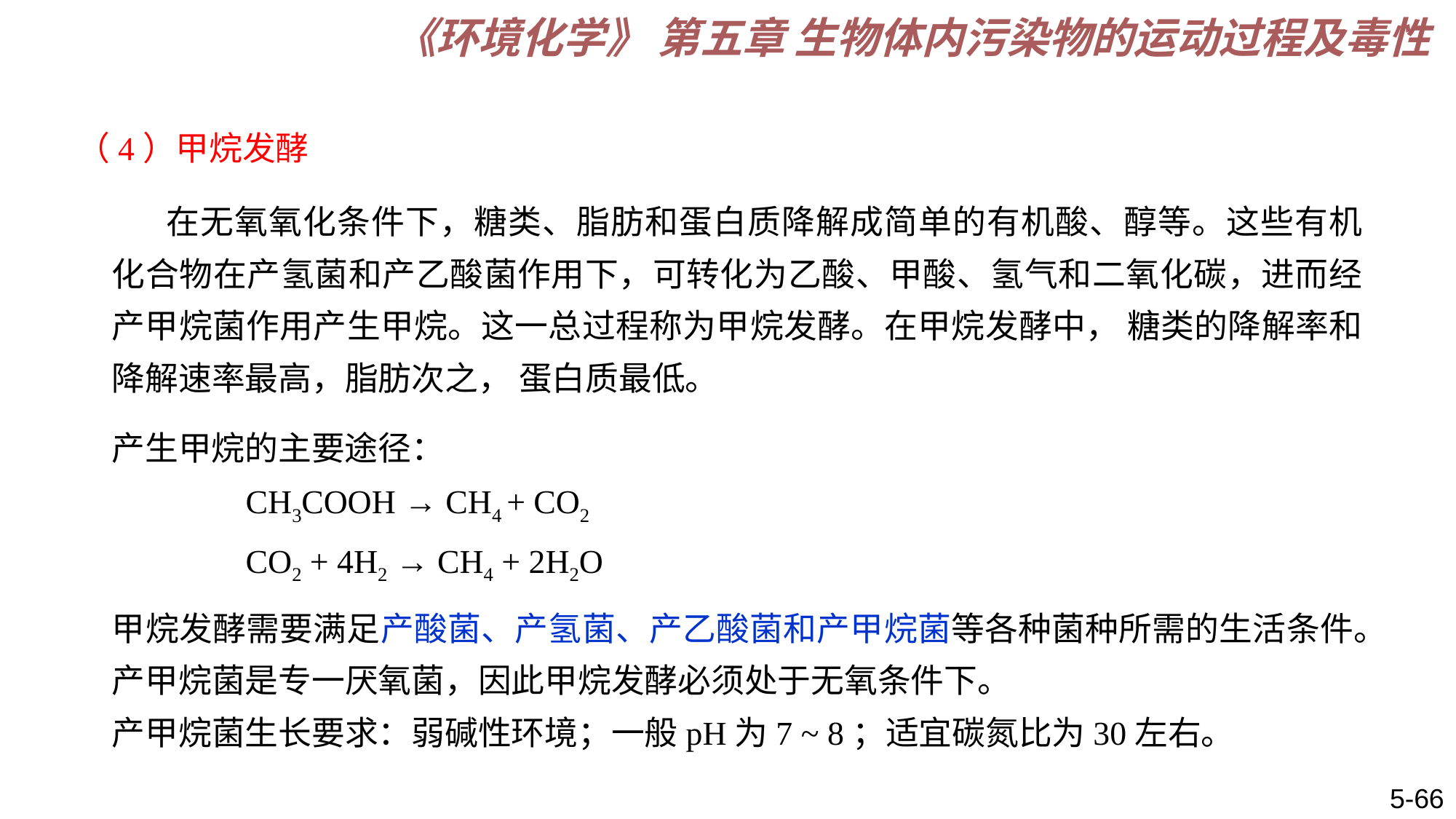

《环境化学》 第五章 生物体内污染物的运动过程及毒性
（4）甲烷发酵
在无氧氧化条件下，糖类、脂肪和蛋白质降解成简单的有机酸、醇等。这些有机化合物在产氢菌和产乙酸菌作用下，可转化为乙酸、甲酸、氢气和二氧化碳，进而经产甲烷菌作用产生甲烷。这一总过程称为甲烷发酵。在甲烷发酵中， 糖类的降解率和降解速率最高，脂肪次之， 蛋白质最低。
产生甲烷的主要途径：
                CH3COOH → CH4 + CO2
                CO2 + 4H2 → CH4 + 2H2O
甲烷发酵需要满足产酸菌、产氢菌、产乙酸菌和产甲烷菌等各种菌种所需的生活条件。
产甲烷菌是专一厌氧菌，因此甲烷发酵必须处于无氧条件下。
产甲烷菌生长要求：弱碱性环境；一般pH为7 ~ 8；适宜碳氮比为30左右。
5-66